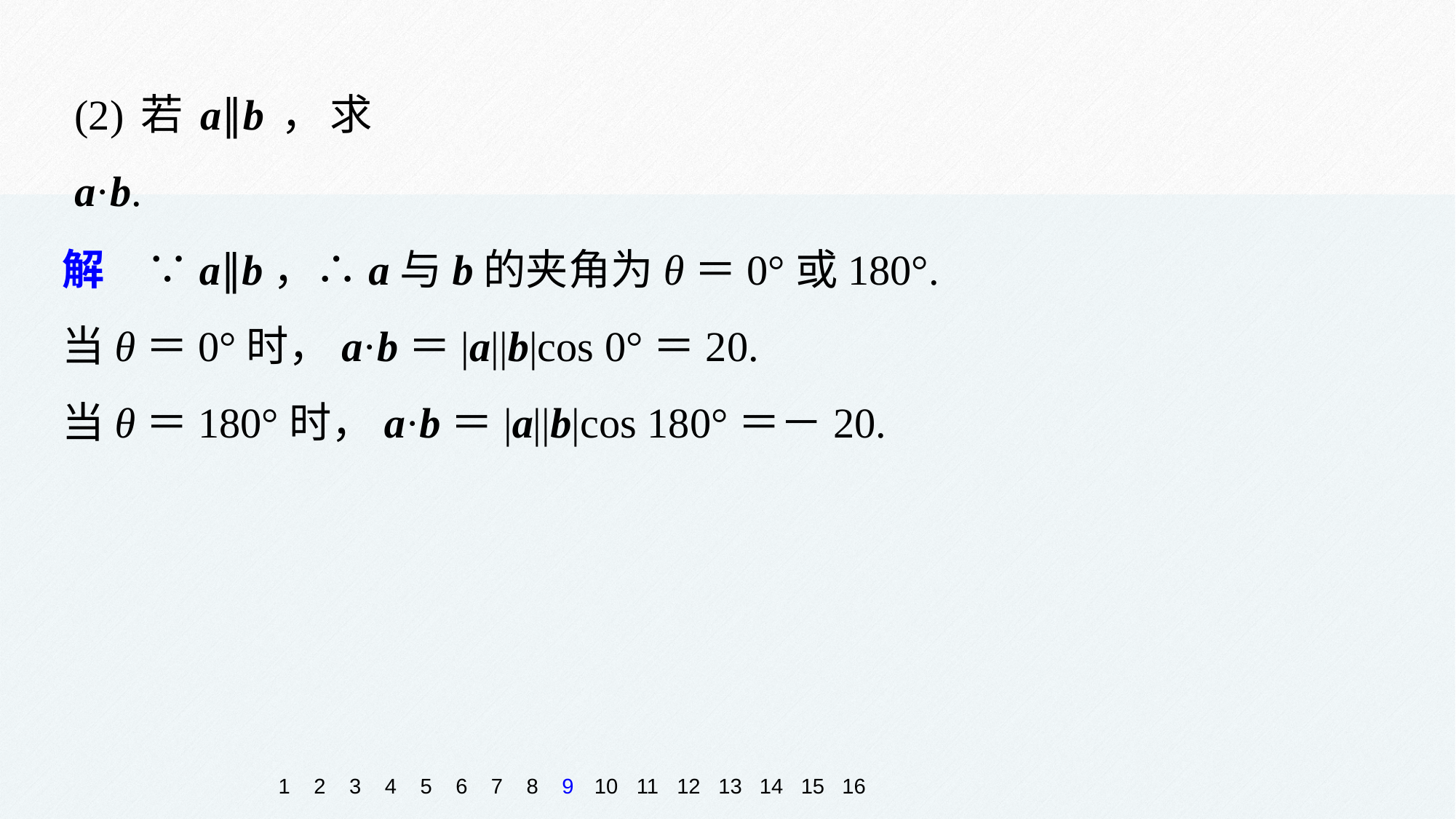

(2)若a∥b，求a·b.
解　∵a∥b，∴a与b的夹角为θ＝0°或180°.
当θ＝0°时，a·b＝|a||b|cos 0°＝20.
当θ＝180°时，a·b＝|a||b|cos 180°＝－20.
1
2
3
4
5
6
7
8
9
10
11
12
13
14
15
16